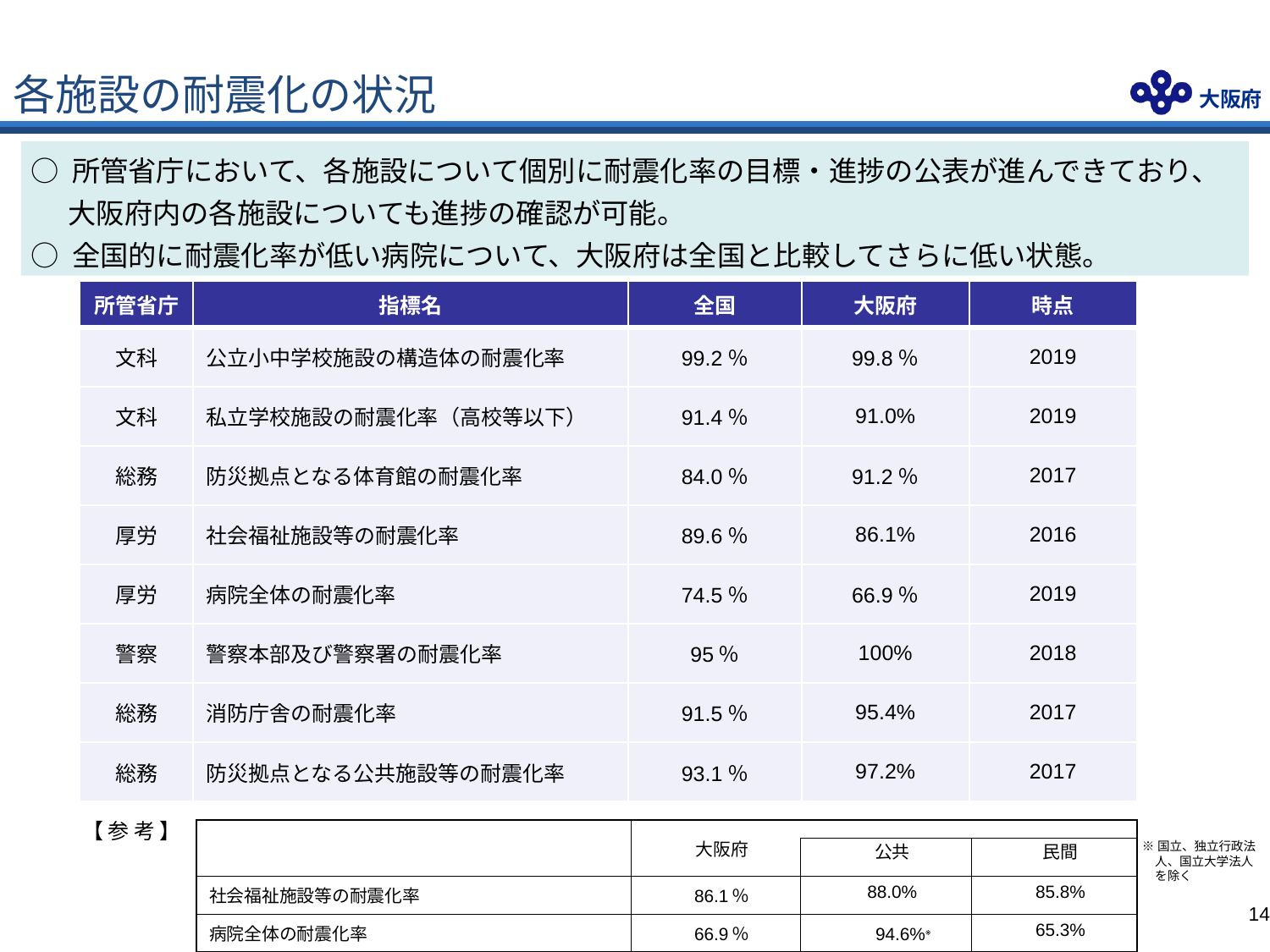

# 各施設の耐震化の状況
○ 所管省庁において、各施設について個別に耐震化率の目標・進捗の公表が進んできており、大阪府内の各施設についても進捗の確認が可能。
○ 全国的に耐震化率が低い病院について、大阪府は全国と比較してさらに低い状態。
| 所管省庁 | 指標名 | 全国 | 大阪府 | 時点 |
| --- | --- | --- | --- | --- |
| 文科 | 公立小中学校施設の構造体の耐震化率 | 99.2％ | 99.8％ | 2019 |
| 文科 | 私立学校施設の耐震化率（高校等以下） | 91.4％ | 91.0% | 2019 |
| 総務 | 防災拠点となる体育館の耐震化率 | 84.0％ | 91.2％ | 2017 |
| 厚労 | 社会福祉施設等の耐震化率 | 89.6％ | 86.1% | 2016 |
| 厚労 | 病院全体の耐震化率 | 74.5％ | 66.9％ | 2019 |
| 警察 | 警察本部及び警察署の耐震化率 | 95％ | 100% | 2018 |
| 総務 | 消防庁舎の耐震化率 | 91.5％ | 95.4% | 2017 |
| 総務 | 防災拠点となる公共施設等の耐震化率 | 93.1％ | 97.2% | 2017 |
【 参 考 】
|  | 大阪府 |  |  |
| --- | --- | --- | --- |
|  |  | 公共 | 民間 |
| 社会福祉施設等の耐震化率 | 86.1％ | 88.0% | 85.8% |
| 病院全体の耐震化率 | 66.9％ | 94.6%※ | 65.3% |
※国立、独立行政法人、国立大学法人を除く
14